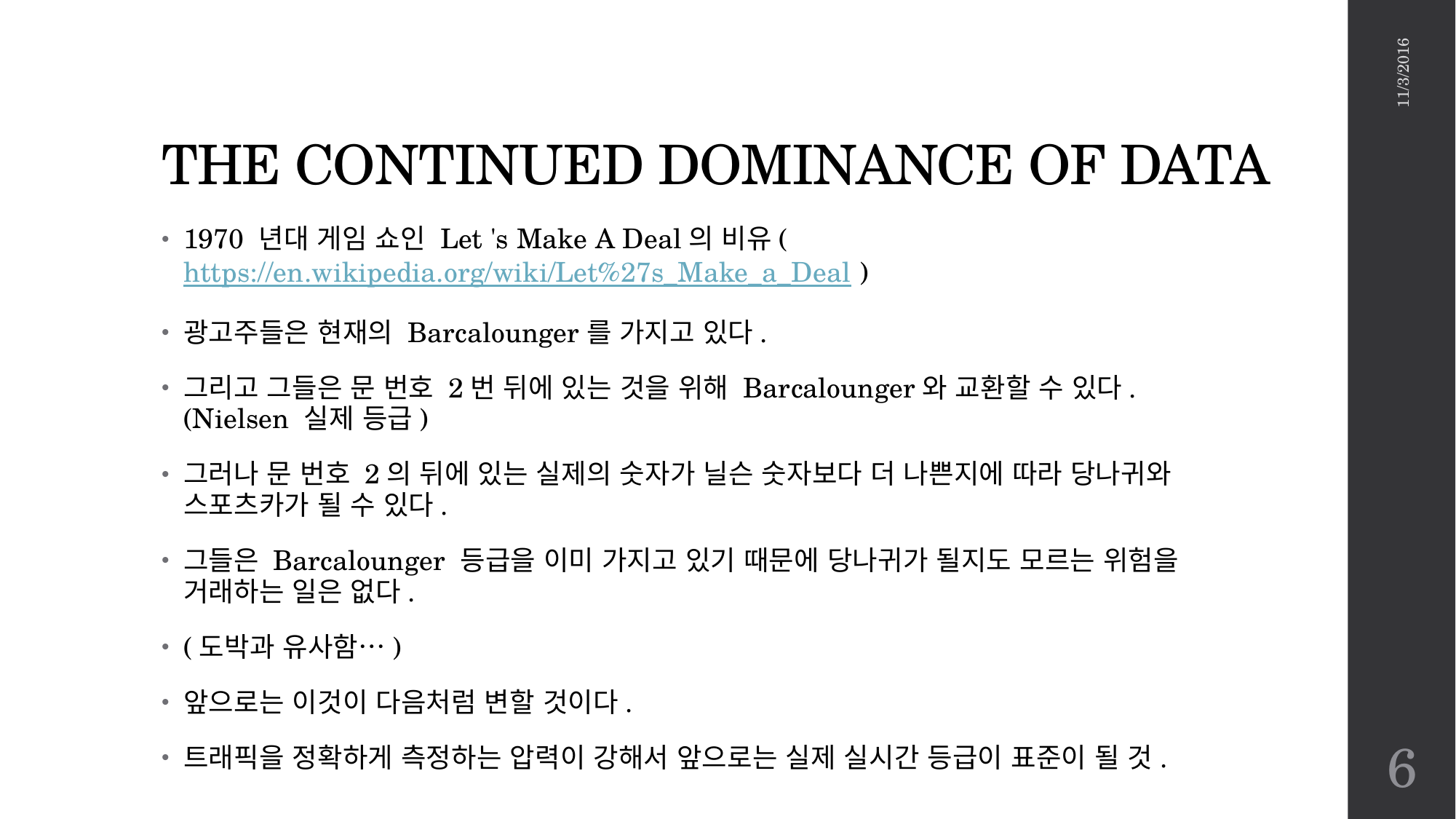

# THE CONTINUED DOMINANCE OF DATA
11/3/2016
1970 년대 게임 쇼인 Let 's Make A Deal의 비유( https://en.wikipedia.org/wiki/Let%27s_Make_a_Deal )
광고주들은 현재의 Barcalounger를 가지고 있다.
그리고 그들은 문 번호 2번 뒤에 있는 것을 위해 Barcalounger와 교환할 수 있다.
(Nielsen 실제 등급)
그러나 문 번호 2의 뒤에 있는 실제의 숫자가 닐슨 숫자보다 더 나쁜지에 따라 당나귀와 스포츠카가 될 수 있다.
그들은 Barcalounger 등급을 이미 가지고 있기 때문에 당나귀가 될지도 모르는 위험을 거래하는 일은 없다.
(도박과 유사함…)
앞으로는 이것이 다음처럼 변할 것이다.
트래픽을 정확하게 측정하는 압력이 강해서 앞으로는 실제 실시간 등급이 표준이 될 것.

6